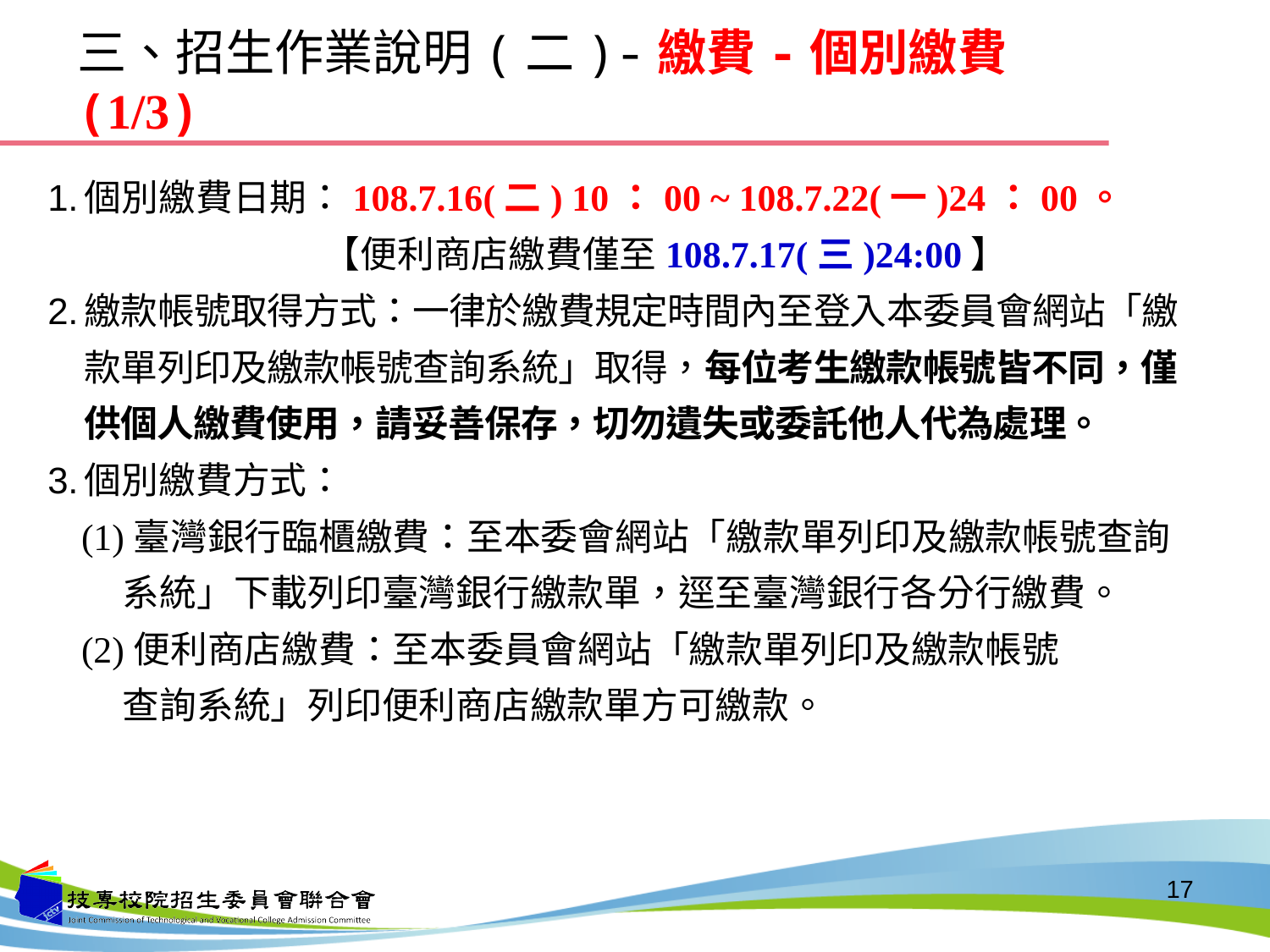

三、招生作業說明(二)-繳費-個別繳費(1/3)
個別繳費日期：108.7.16(二) 10：00 ~ 108.7.22(一)24：00。
                   【便利商店繳費僅至108.7.17(三)24:00】
繳款帳號取得方式：一律於繳費規定時間內至登入本委員會網站「繳款單列印及繳款帳號查詢系統」取得，每位考生繳款帳號皆不同，僅供個人繳費使用，請妥善保存，切勿遺失或委託他人代為處理。
個別繳費方式：
  (1)臺灣銀行臨櫃繳費：至本委會網站「繳款單列印及繳款帳號查詢
系統」下載列印臺灣銀行繳款單，逕至臺灣銀行各分行繳費。
  (2)便利商店繳費：至本委員會網站「繳款單列印及繳款帳號
查詢系統」列印便利商店繳款單方可繳款。

17